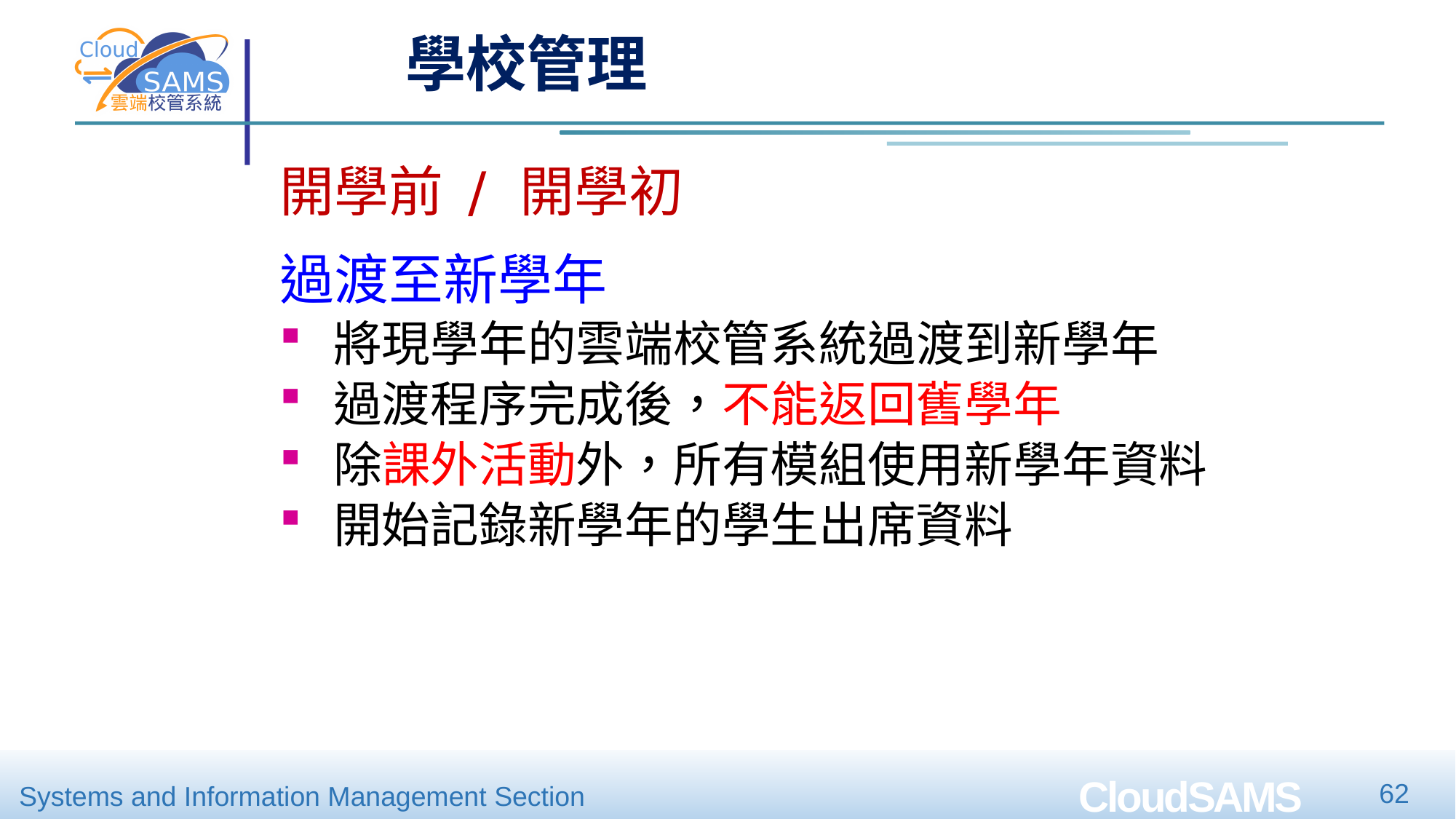

學校管理
開學前 / 開學初

過渡至新學年
將現學年的雲端校管系統過渡到新學年
過渡程序完成後，不能返回舊學年
除課外活動外，所有模組使用新學年資料
開始記錄新學年的學生出席資料
62